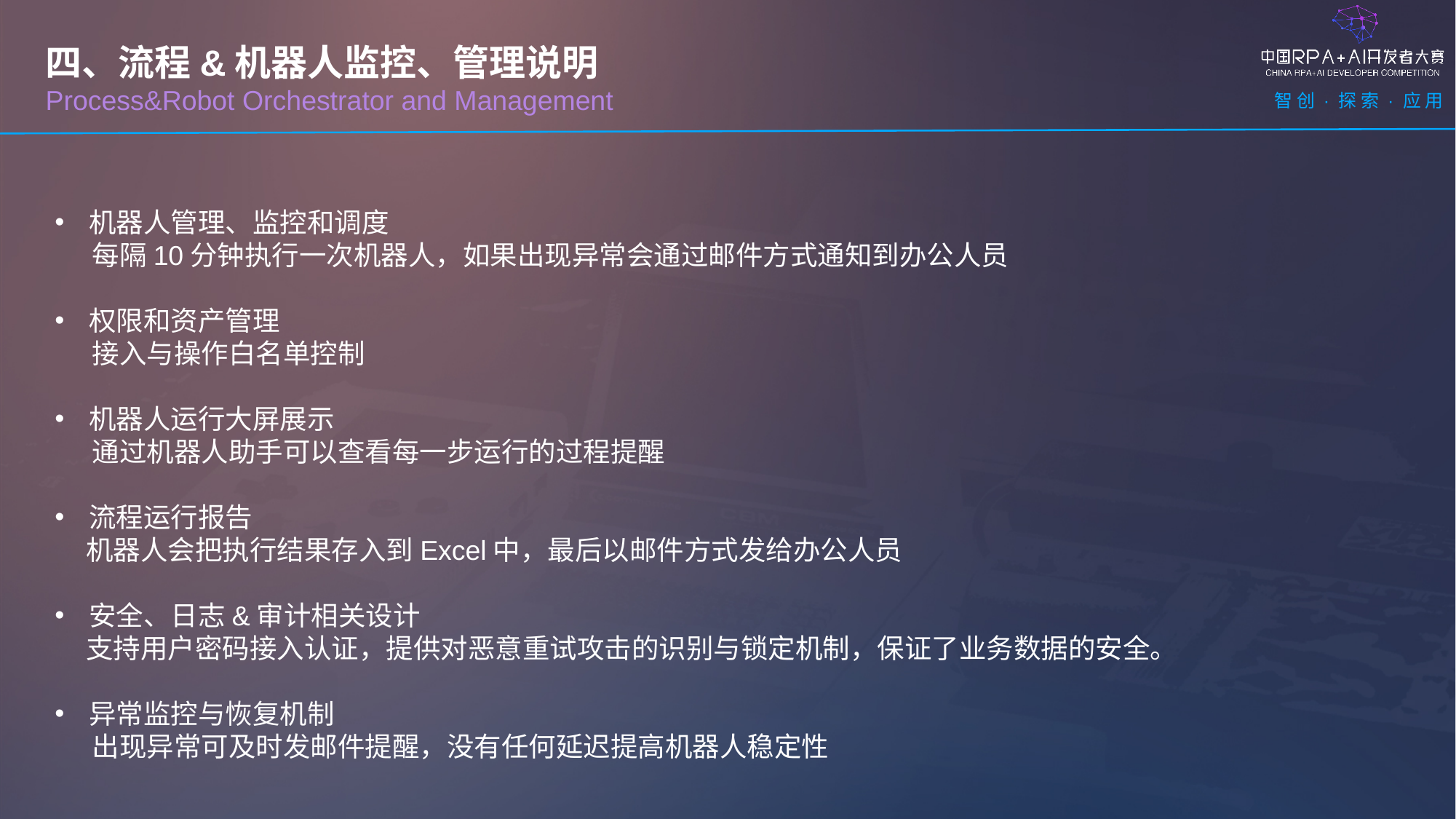

四、流程&机器人监控、管理说明
Process&Robot Orchestrator and Management
机器人管理、监控和调度
     每隔10分钟执行一次机器人，如果出现异常会通过邮件方式通知到办公人员

权限和资产管理
     接入与操作白名单控制

机器人运行大屏展示
     通过机器人助手可以查看每一步运行的过程提醒

流程运行报告
    机器人会把执行结果存入到Excel中，最后以邮件方式发给办公人员

安全、日志&审计相关设计
    支持用户密码接入认证，提供对恶意重试攻击的识别与锁定机制，保证了业务数据的安全。

异常监控与恢复机制
     出现异常可及时发邮件提醒，没有任何延迟提高机器人稳定性